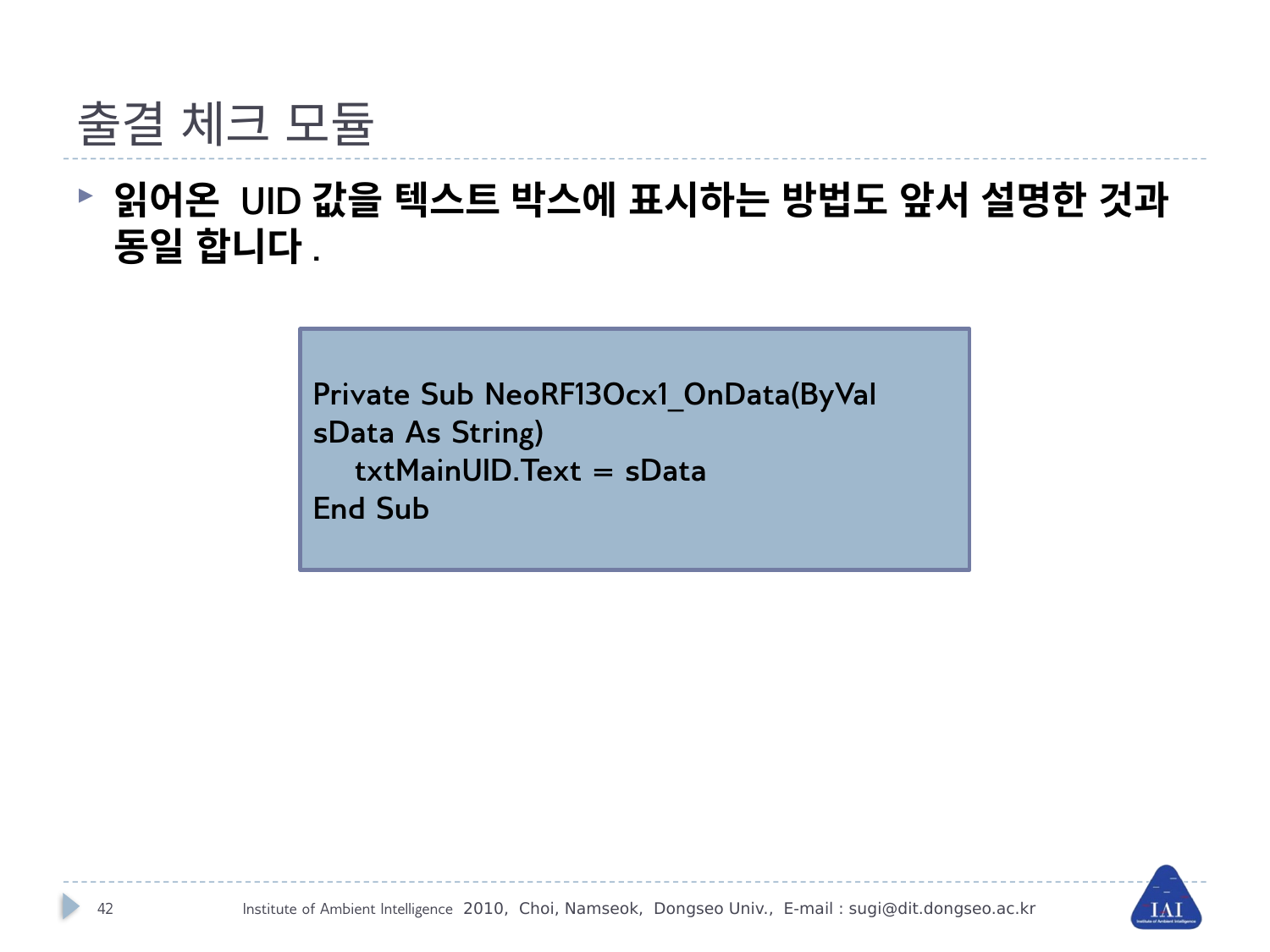

# 출결 체크 모듈
읽어온 UID값을 텍스트 박스에 표시하는 방법도 앞서 설명한 것과 동일 합니다.

Private Sub NeoRF13Ocx1_OnData(ByVal sData As String)
    txtMainUID.Text = sData
End Sub